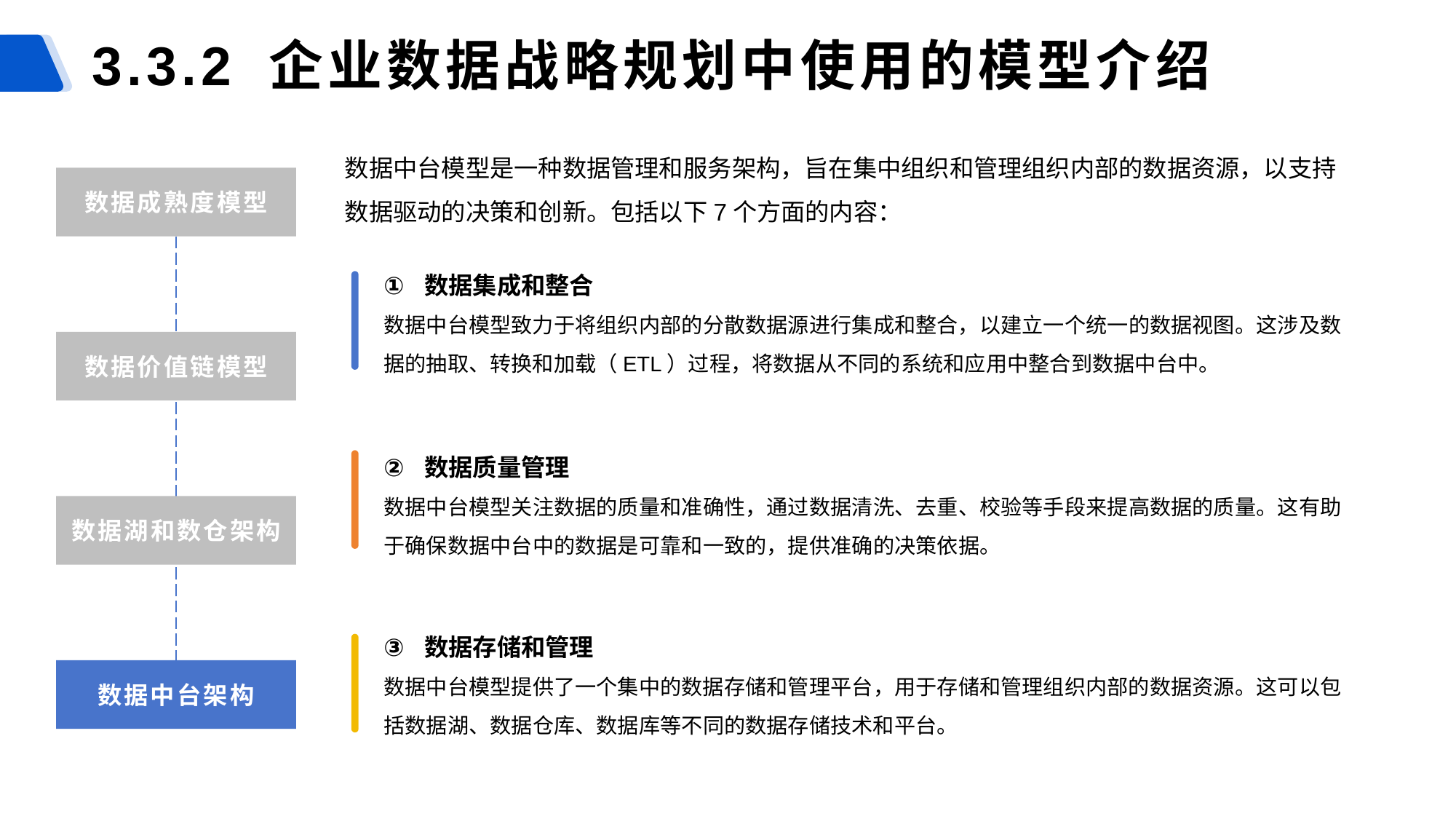

# 3.3.2 企业数据战略规划中使用的模型介绍
数据中台模型是一种数据管理和服务架构，旨在集中组织和管理组织内部的数据资源，以支持数据驱动的决策和创新。包括以下7个方面的内容：
数据成熟度模型
数据集成和整合
数据中台模型致力于将组织内部的分散数据源进行集成和整合，以建立一个统一的数据视图。这涉及数据的抽取、转换和加载（ETL）过程，将数据从不同的系统和应用中整合到数据中台中。

数据价值链模型
数据质量管理
数据中台模型关注数据的质量和准确性，通过数据清洗、去重、校验等手段来提高数据的质量。这有助于确保数据中台中的数据是可靠和一致的，提供准确的决策依据。

数据湖和数仓架构
数据存储和管理
数据中台模型提供了一个集中的数据存储和管理平台，用于存储和管理组织内部的数据资源。这可以包括数据湖、数据仓库、数据库等不同的数据存储技术和平台。

数据中台架构